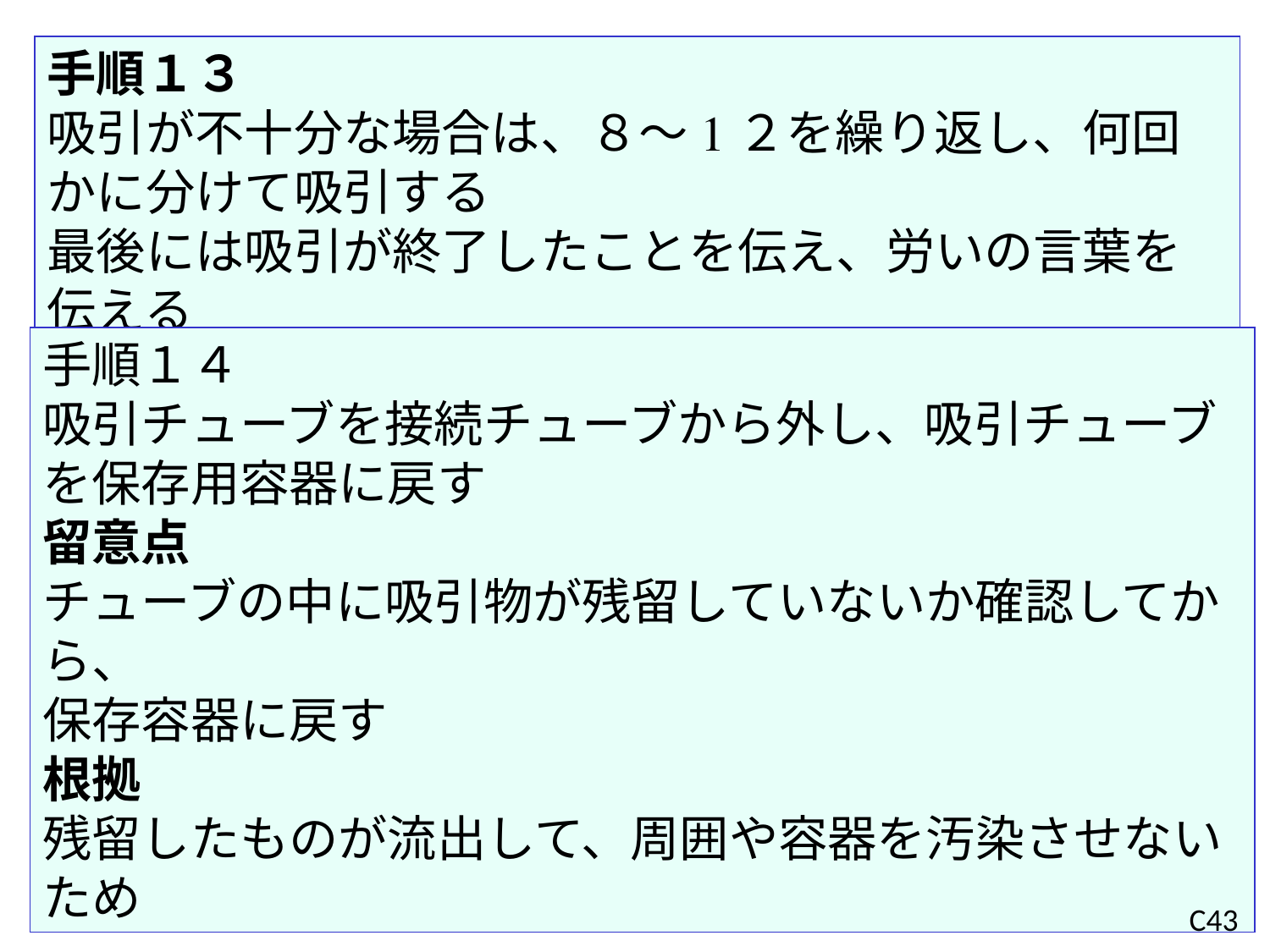

手順１３
吸引が不十分な場合は、８～1２を繰り返し、何回かに分けて吸引する
最後には吸引が終了したことを伝え、労いの言葉を
伝える
手順１４
吸引チューブを接続チューブから外し、吸引チューブを保存用容器に戻す
留意点
チューブの中に吸引物が残留していないか確認してから、
保存容器に戻す
根拠
残留したものが流出して、周囲や容器を汚染させないため
C43